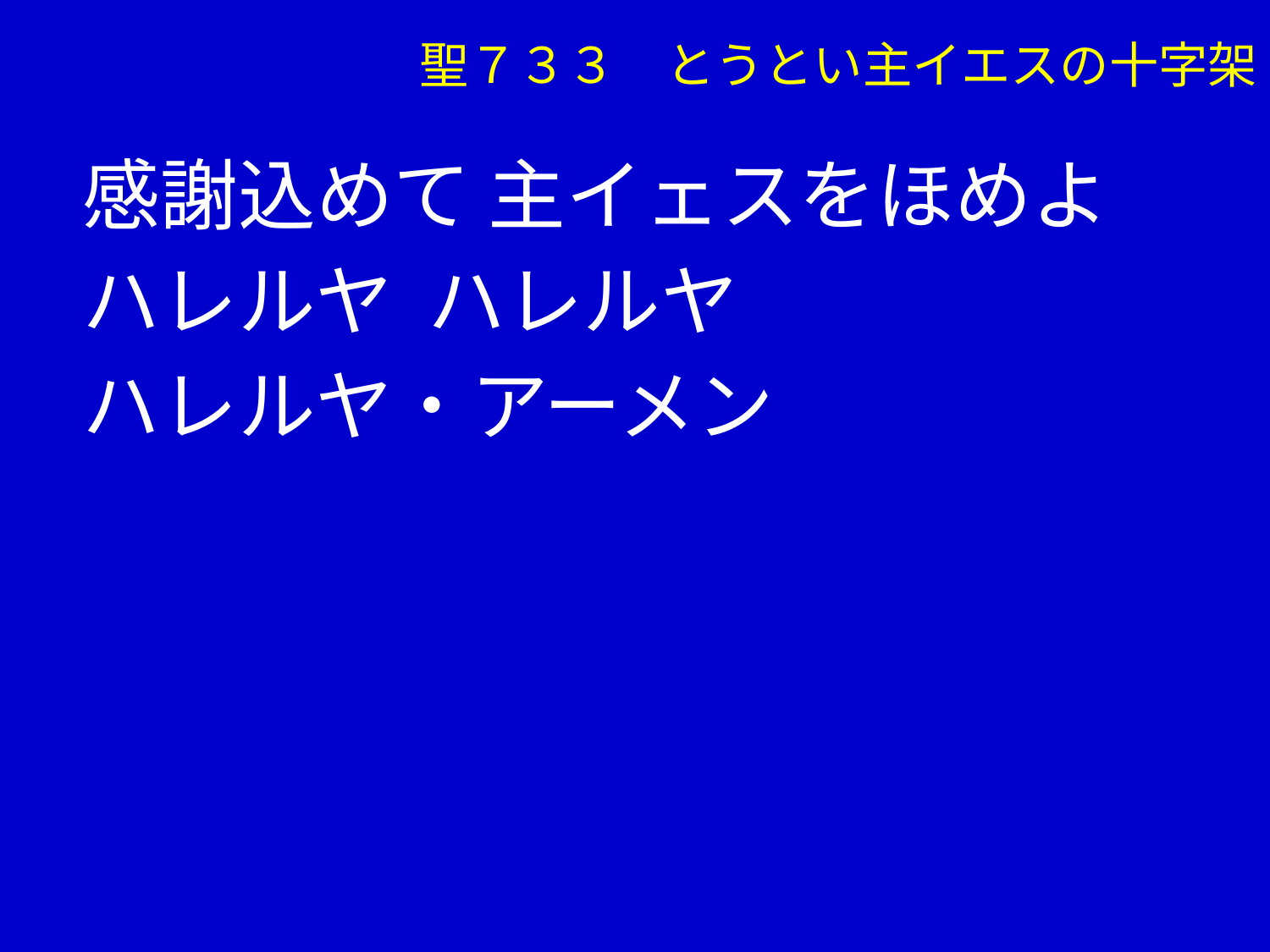

聖７３３　とうとい主イエスの十字架
   感謝込めて 主イェスをほめよ
   ハレルヤ  ハレルヤ
   ハレルヤ・アーメン